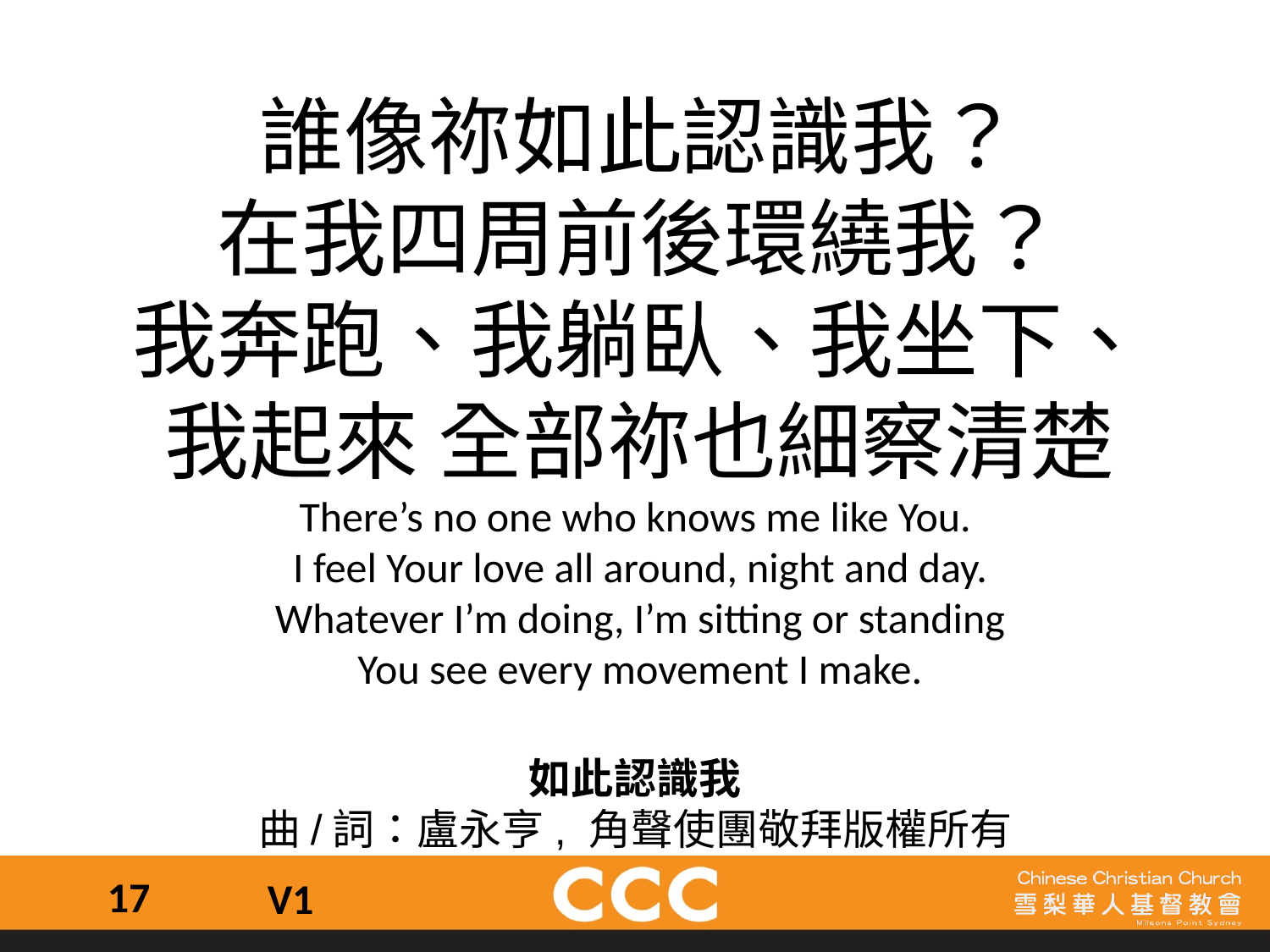

誰像祢如此認識我？
在我四周前後環繞我？
我奔跑、我躺臥、我坐下、
我起來 全部祢也細察清楚
There’s no one who knows me like You.
I feel Your love all around, night and day.
Whatever I’m doing, I’m sitting or standing
You see every movement I make.
如此認識我
曲/詞：盧永亨, 角聲使團敬拜版權所有
17
V1